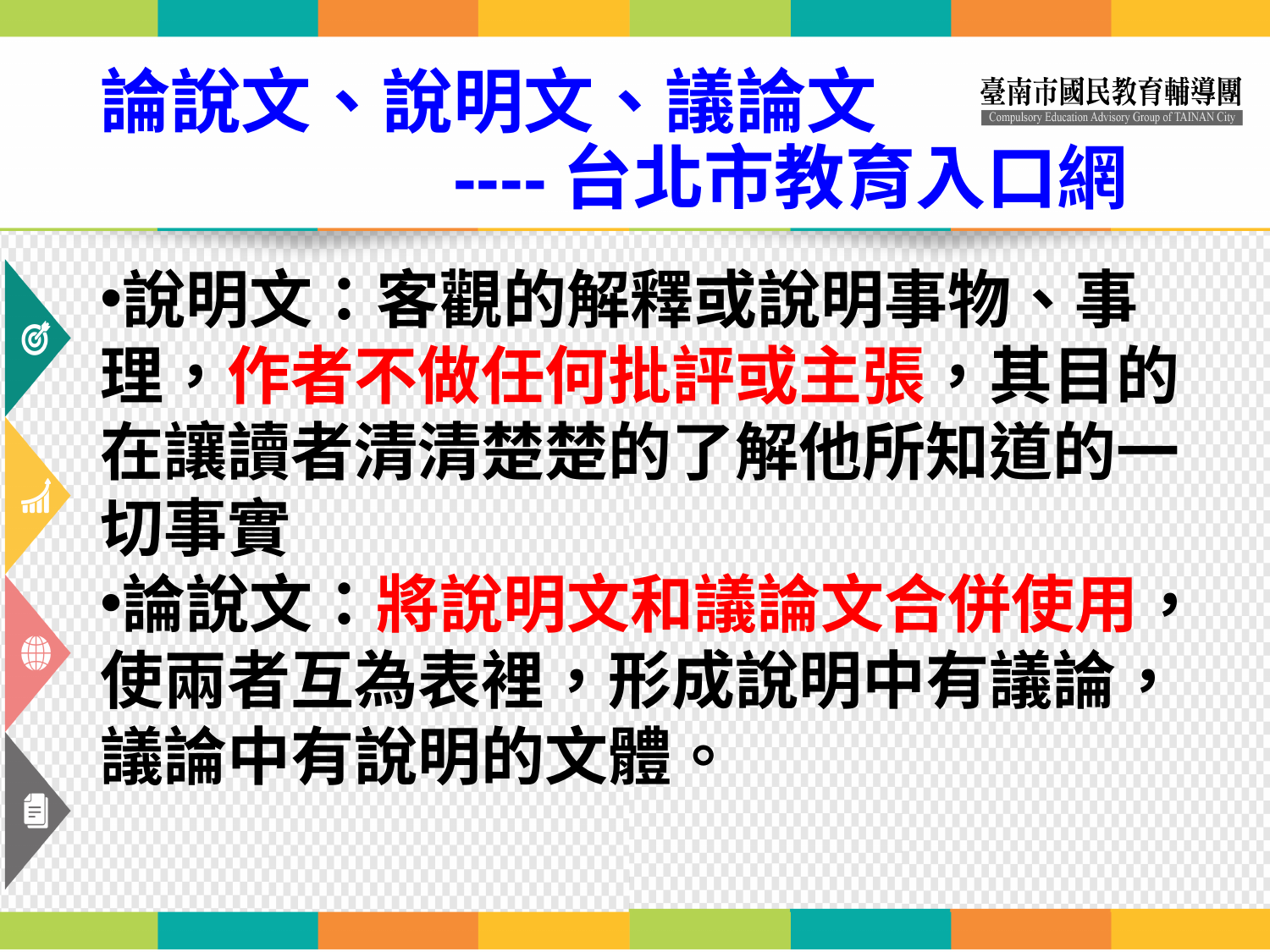

# 論說文、說明文、議論文 ----台北市教育入口網
說明文：客觀的解釋或說明事物、事理，作者不做任何批評或主張，其目的在讓讀者清清楚楚的了解他所知道的一切事實
論說文：將說明文和議論文合併使用，使兩者互為表裡，形成說明中有議論，議論中有說明的文體。